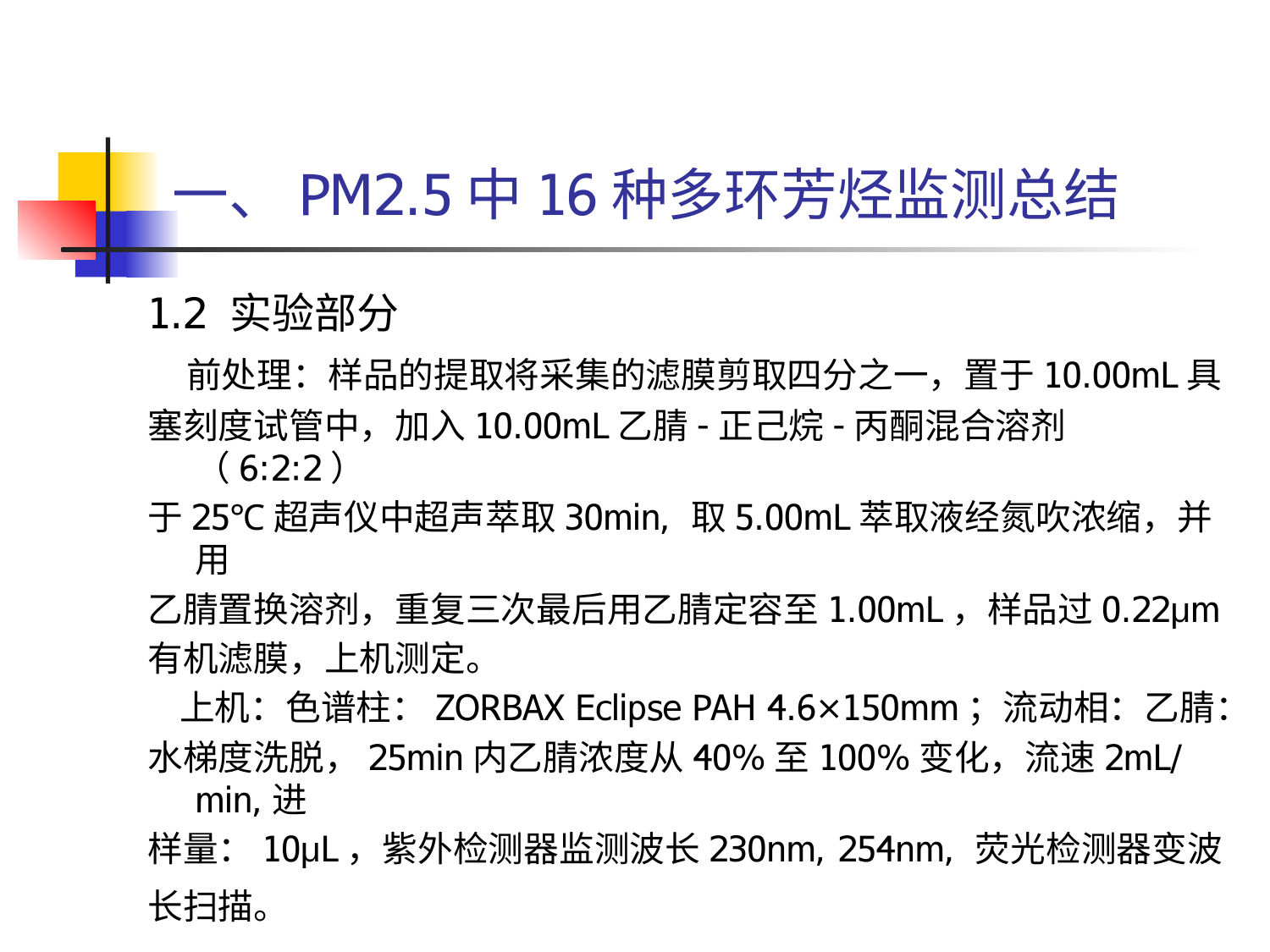

# 一、PM2.5中16种多环芳烃监测总结
1.2 实验部分
   前处理：样品的提取将采集的滤膜剪取四分之一，置于10.00mL具
塞刻度试管中，加入10.00mL乙腈-正己烷-丙酮混合溶剂（6:2:2）
于25℃超声仪中超声萃取30min, 取5.00mL萃取液经氮吹浓缩，并用
乙腈置换溶剂，重复三次最后用乙腈定容至1.00mL，样品过0.22μm
有机滤膜，上机测定。
   上机：色谱柱：ZORBAX Eclipse PAH 4.6×150mm；流动相：乙腈：
水梯度洗脱，25min内乙腈浓度从40%至100%变化，流速2mL/min,进
样量：10μL，紫外检测器监测波长230nm, 254nm, 荧光检测器变波
长扫描。